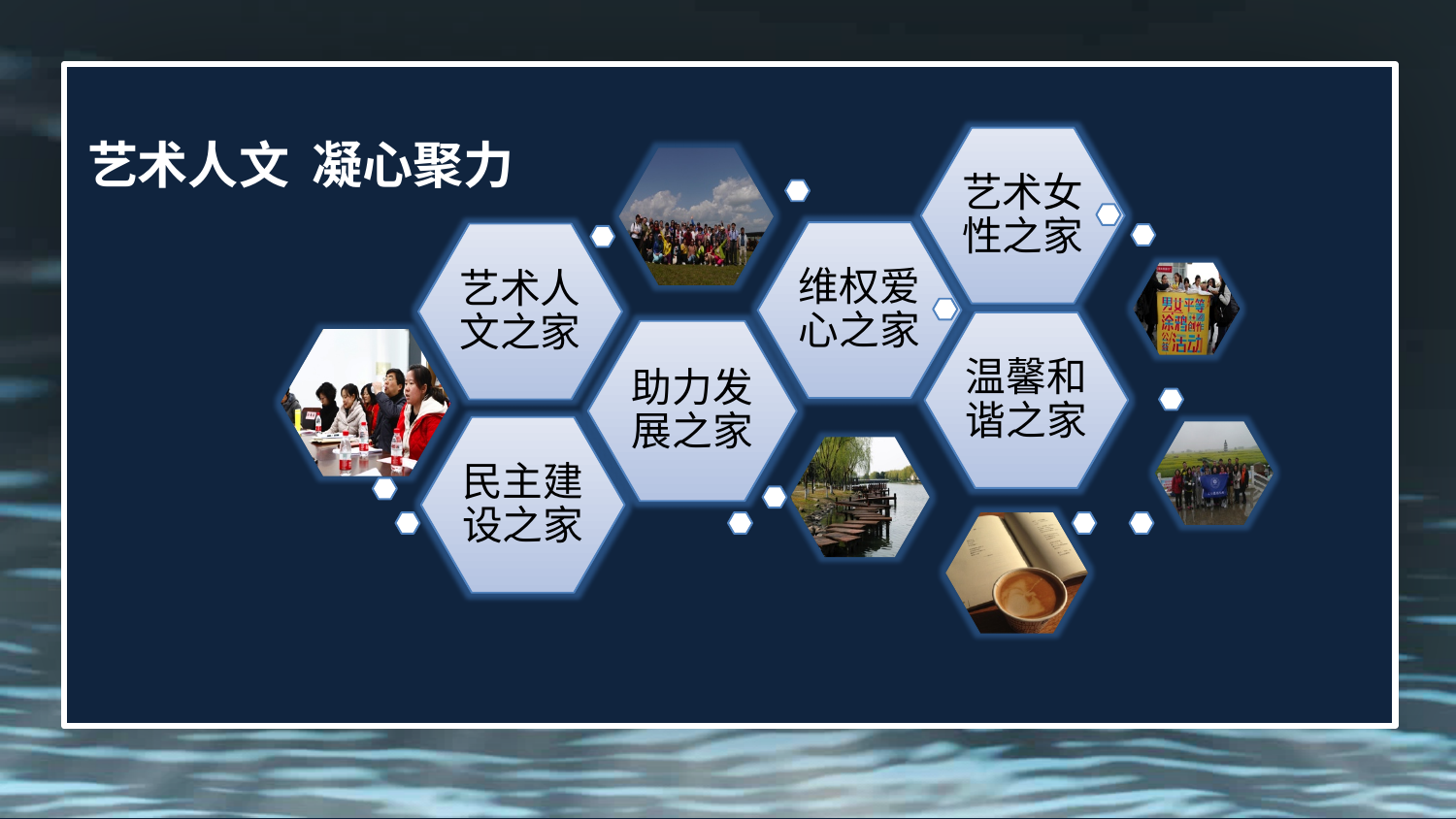

民主建设之家
助力发展之家
艺术人文之家
维权爱心之家
艺术女性之家
温馨和谐之家
# 艺术人文  凝心聚力